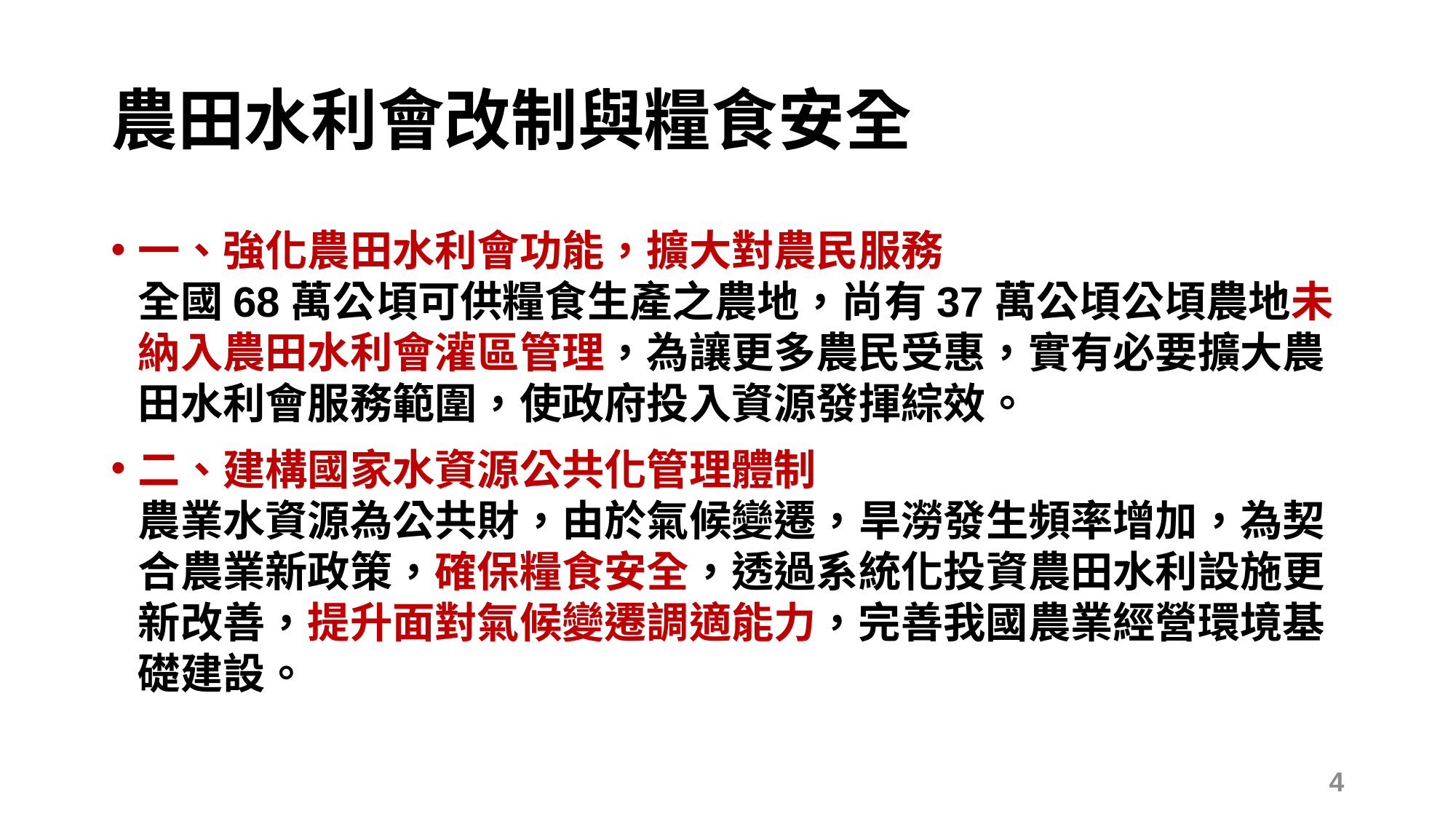

# 農田水利會改制與糧食安全
一、強化農田水利會功能，擴大對農民服務
全國68萬公頃可供糧食生產之農地，尚有37萬公頃公頃農地未納入農田水利會灌區管理，為讓更多農民受惠，實有必要擴大農田水利會服務範圍，使政府投入資源發揮綜效。
二、建構國家水資源公共化管理體制
農業水資源為公共財，由於氣候變遷，旱澇發生頻率增加，為契合農業新政策，確保糧食安全，透過系統化投資農田水利設施更新改善，提升面對氣候變遷調適能力，完善我國農業經營環境基礎建設。
4